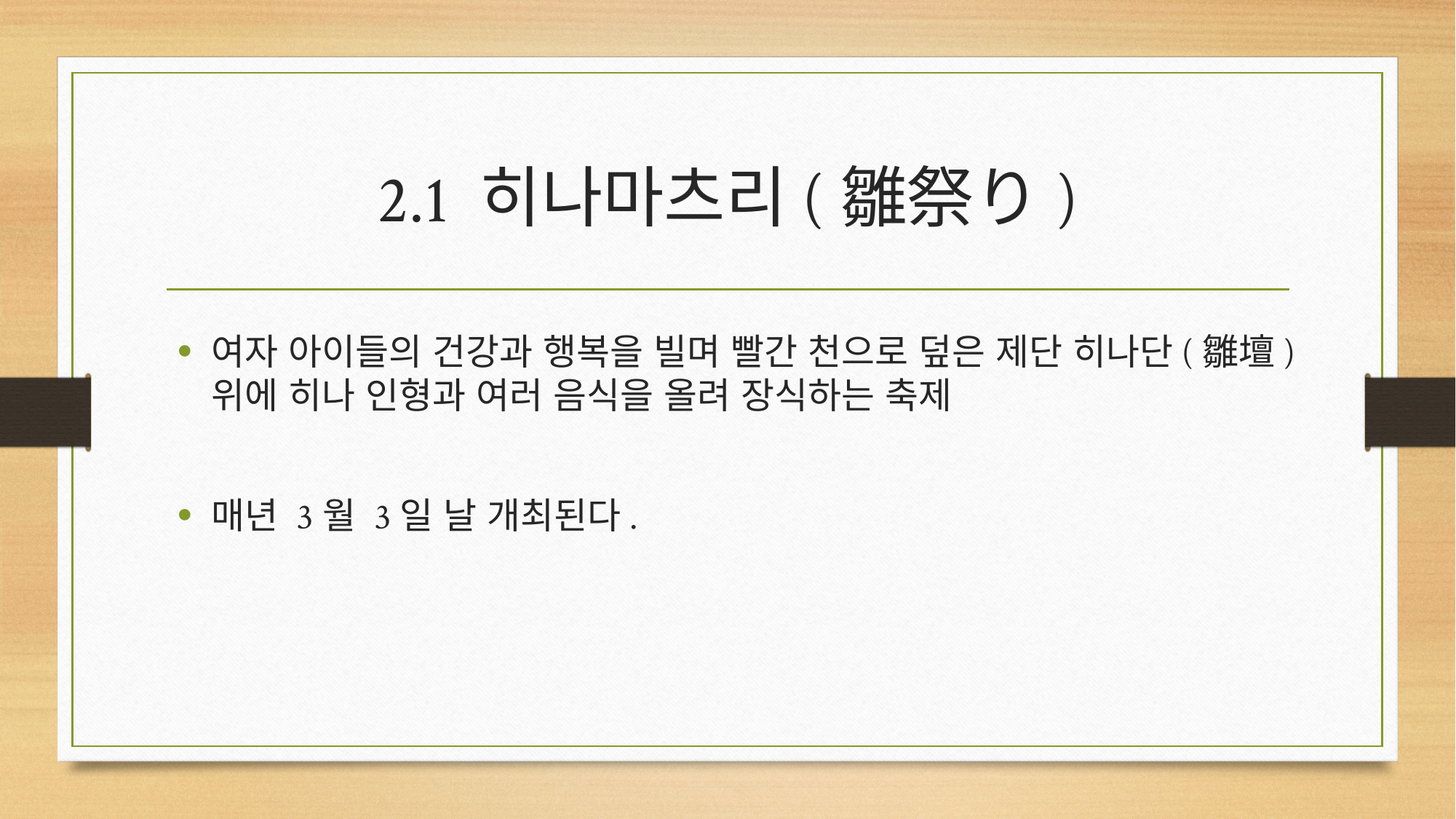

# 2.1 히나마츠리(雛祭り)
여자 아이들의 건강과 행복을 빌며 빨간 천으로 덮은 제단 히나단(雛壇) 위에 히나 인형과 여러 음식을 올려 장식하는 축제

매년 3월 3일 날 개최된다.